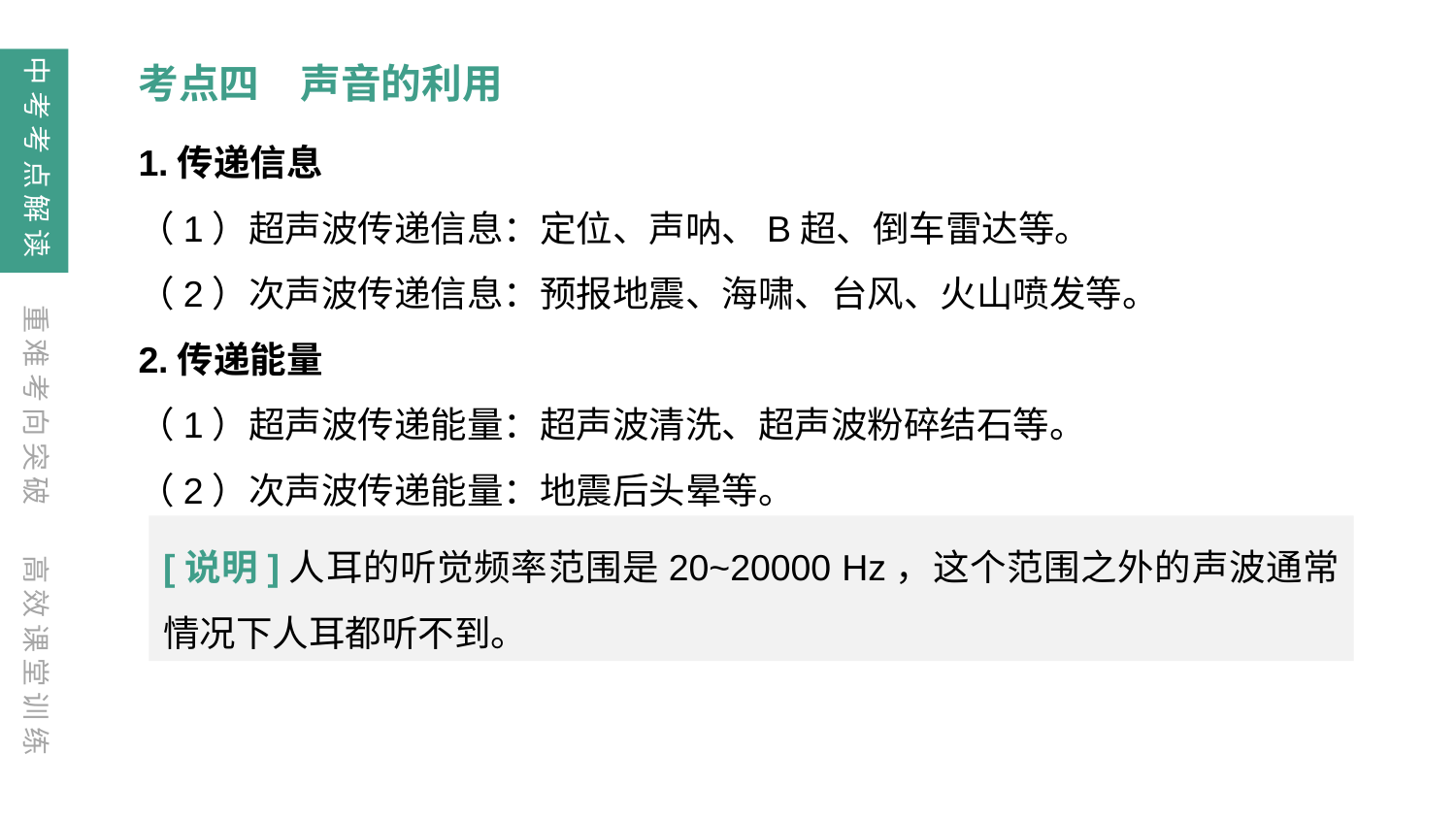

中考考点解读

考点四　声音的利用
1.传递信息
（1）超声波传递信息：定位、声呐、B超、倒车雷达等。
（2）次声波传递信息：预报地震、海啸、台风、火山喷发等。
2.传递能量
（1）超声波传递能量：超声波清洗、超声波粉碎结石等。
（2）次声波传递能量：地震后头晕等。
重难考向突破
[说明]人耳的听觉频率范围是20~20000 Hz，这个范围之外的声波通常情况下人耳都听不到。
高效课堂训练